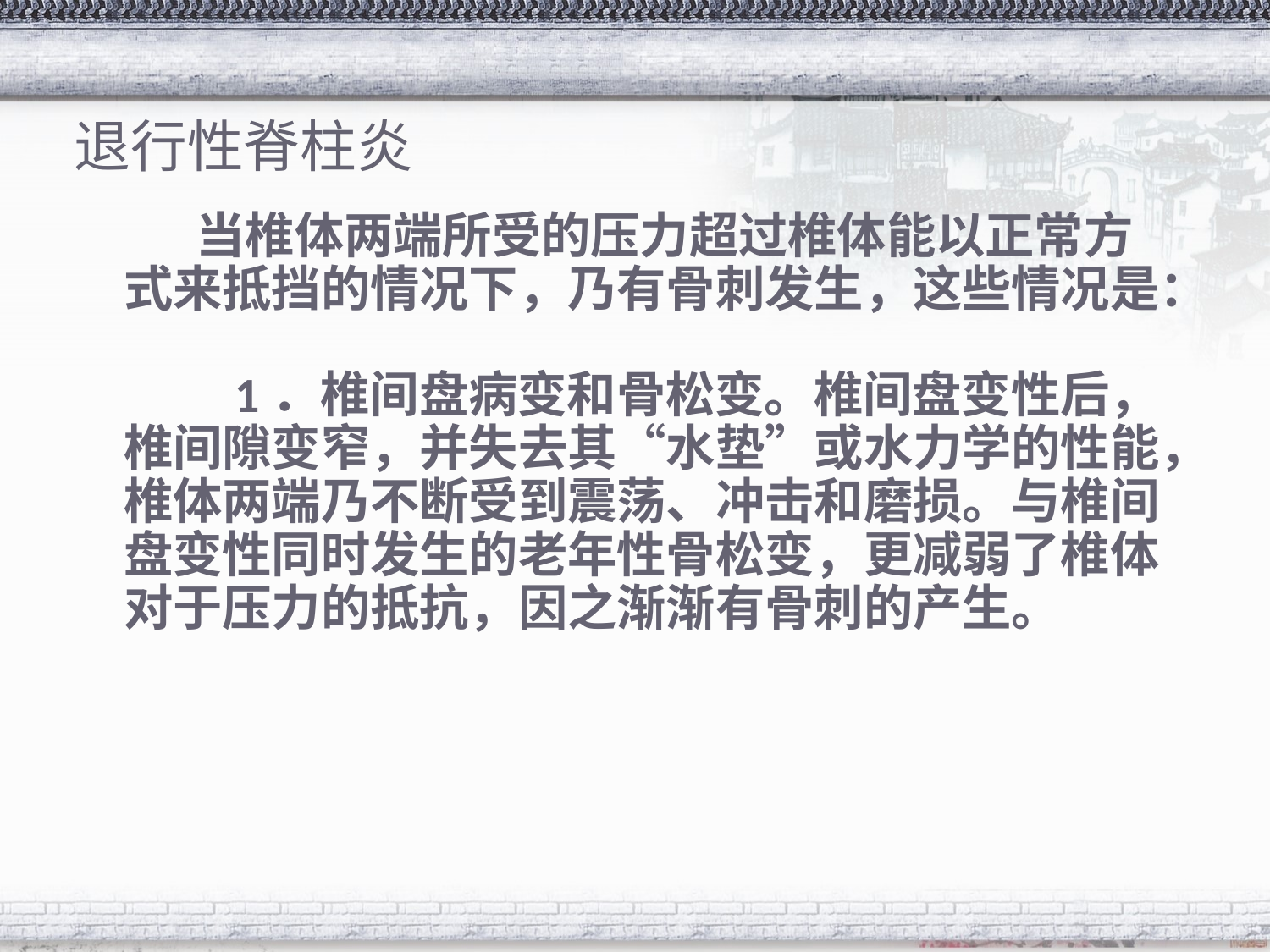

# 退行性脊柱炎
          当椎体两端所受的压力超过椎体能以正常方式来抵挡的情况下，乃有骨刺发生，这些情况是：
　　1．椎间盘病变和骨松变。椎间盘变性后，椎间隙变窄，并失去其“水垫”或水力学的性能，椎体两端乃不断受到震荡、冲击和磨损。与椎间盘变性同时发生的老年性骨松变，更减弱了椎体对于压力的抵抗，因之渐渐有骨刺的产生。